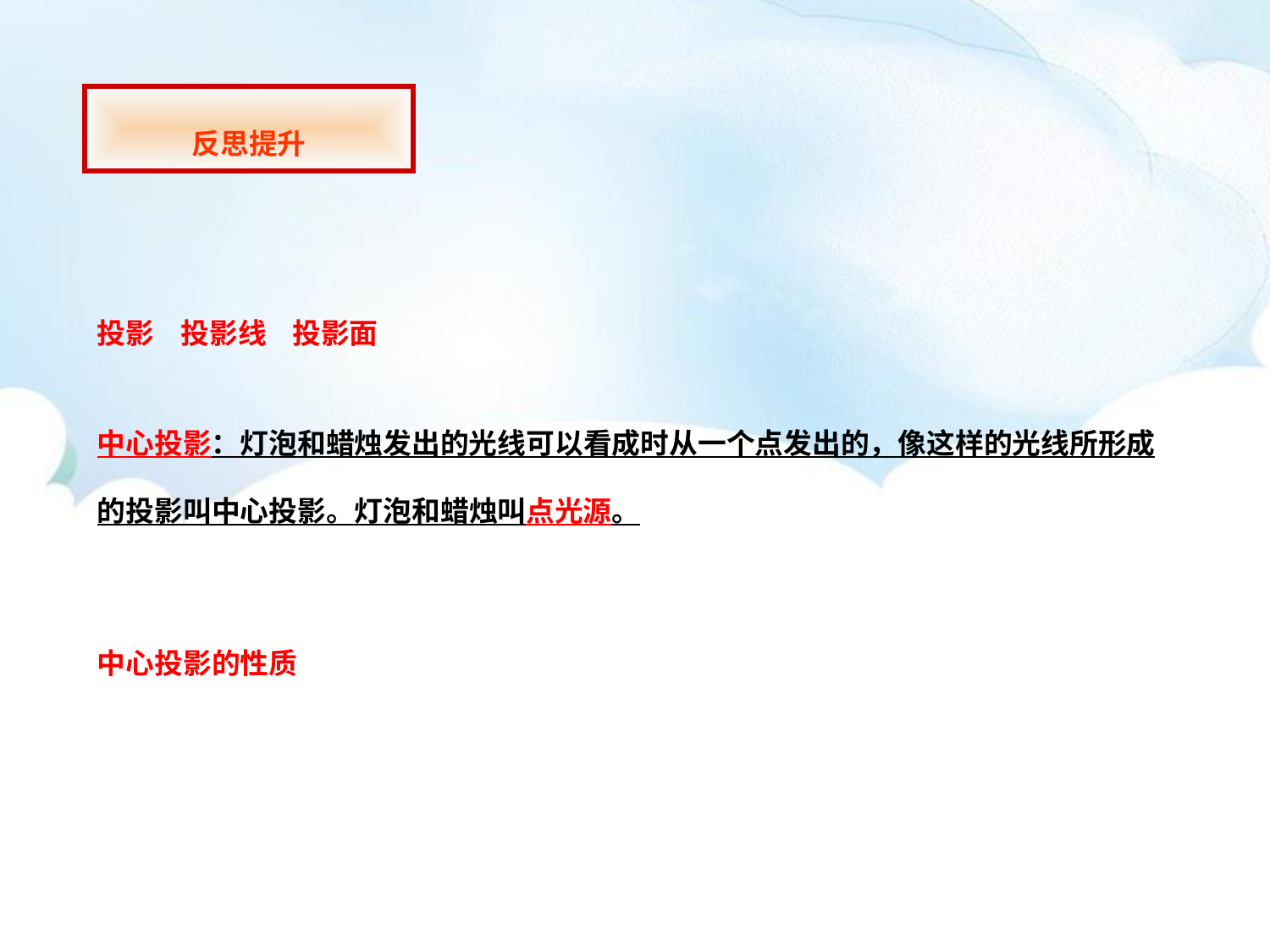

反思提升
投影    投影线    投影面
中心投影：灯泡和蜡烛发出的光线可以看成时从一个点发出的，像这样的光线所形成的投影叫中心投影。灯泡和蜡烛叫点光源。
中心投影的性质